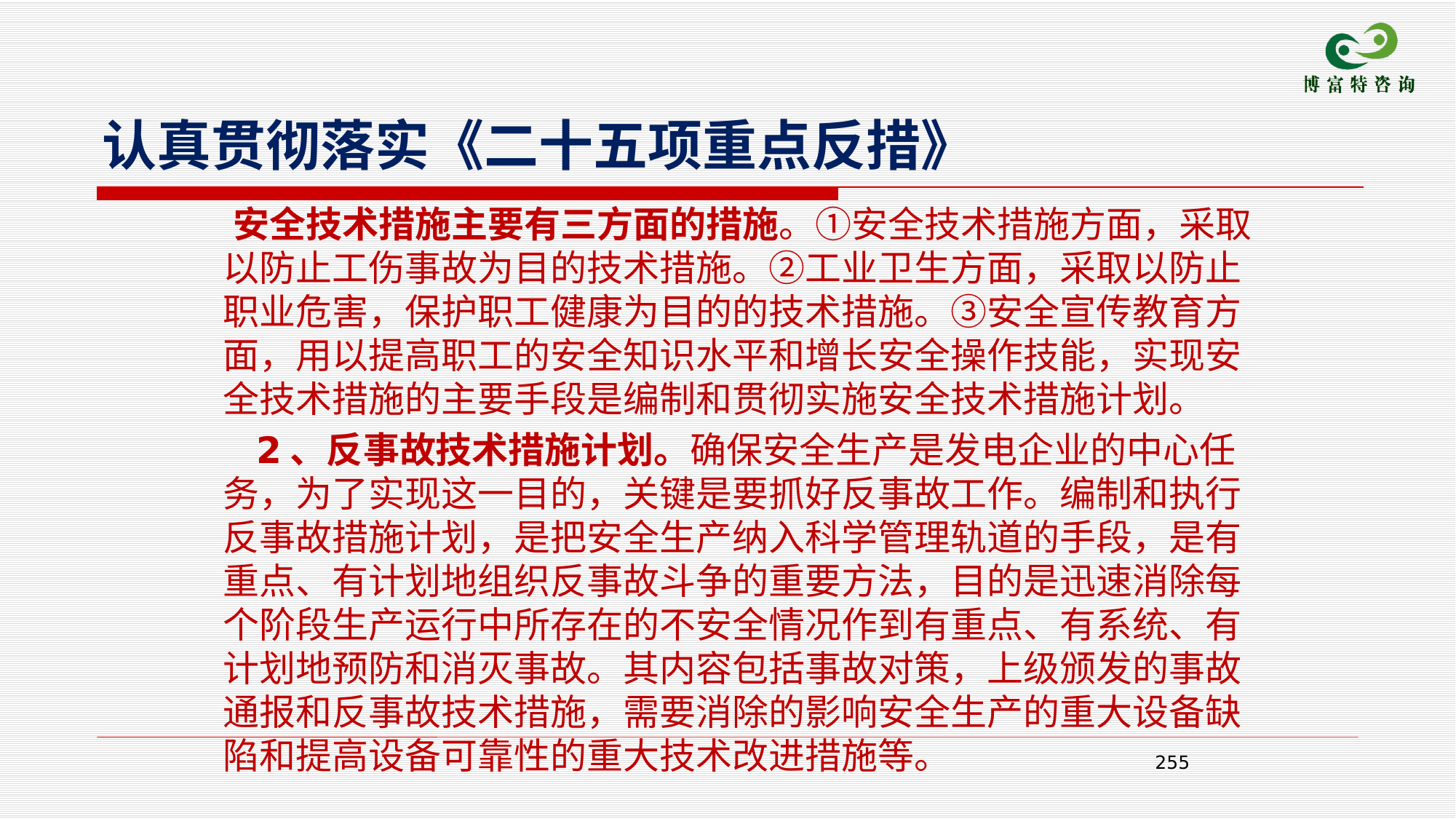

认真贯彻落实《二十五项重点反措》
       安全技术措施主要有三方面的措施。①安全技术措施方面，采取以防止工伤事故为目的技术措施。②工业卫生方面，采取以防止职业危害，保护职工健康为目的的技术措施。③安全宣传教育方面，用以提高职工的安全知识水平和增长安全操作技能，实现安全技术措施的主要手段是编制和贯彻实施安全技术措施计划。
       2、反事故技术措施计划。确保安全生产是发电企业的中心任务，为了实现这一目的，关键是要抓好反事故工作。编制和执行反事故措施计划，是把安全生产纳入科学管理轨道的手段，是有重点、有计划地组织反事故斗争的重要方法，目的是迅速消除每个阶段生产运行中所存在的不安全情况作到有重点、有系统、有计划地预防和消灭事故。其内容包括事故对策，上级颁发的事故通报和反事故技术措施，需要消除的影响安全生产的重大设备缺陷和提高设备可靠性的重大技术改进措施等。

255